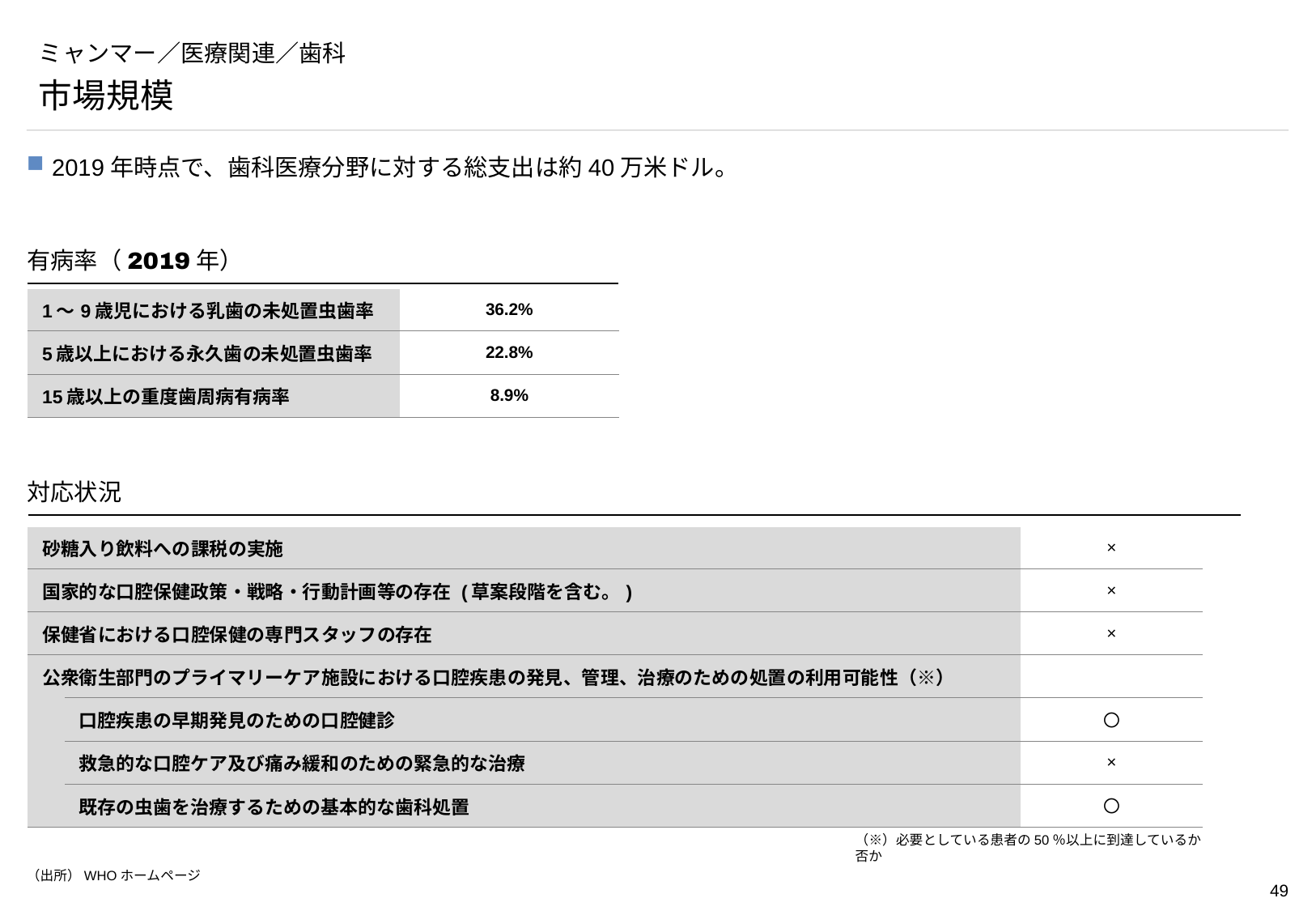

# ミャンマー／医療関連／歯科
市場規模
2019年時点で、歯科医療分野に対する総支出は約40万米ドル。
有病率（2019年）
| 1〜9歳児における乳歯の未処置虫歯率 | 36.2% |
| --- | --- |
| 5歳以上における永久歯の未処置虫歯率 | 22.8% |
| 15歳以上の重度歯周病有病率 | 8.9% |
対応状況
| 砂糖入り飲料への課税の実施 |  | × |
| --- | --- | --- |
| 国家的な口腔保健政策・戦略・行動計画等の存在 (草案段階を含む。) |  | × |
| 保健省における口腔保健の専門スタッフの存在 |  | × |
| 公衆衛生部門のプライマリーケア施設における口腔疾患の発見、管理、治療のための処置の利用可能性（※） |  |  |
|  | 口腔疾患の早期発見のための口腔健診 | 〇 |
|  | 救急的な口腔ケア及び痛み緩和のための緊急的な治療 | × |
|  | 既存の虫歯を治療するための基本的な歯科処置 | 〇 |
（※）必要としている患者の50％以上に到達しているか否か
（出所）WHOホームページ